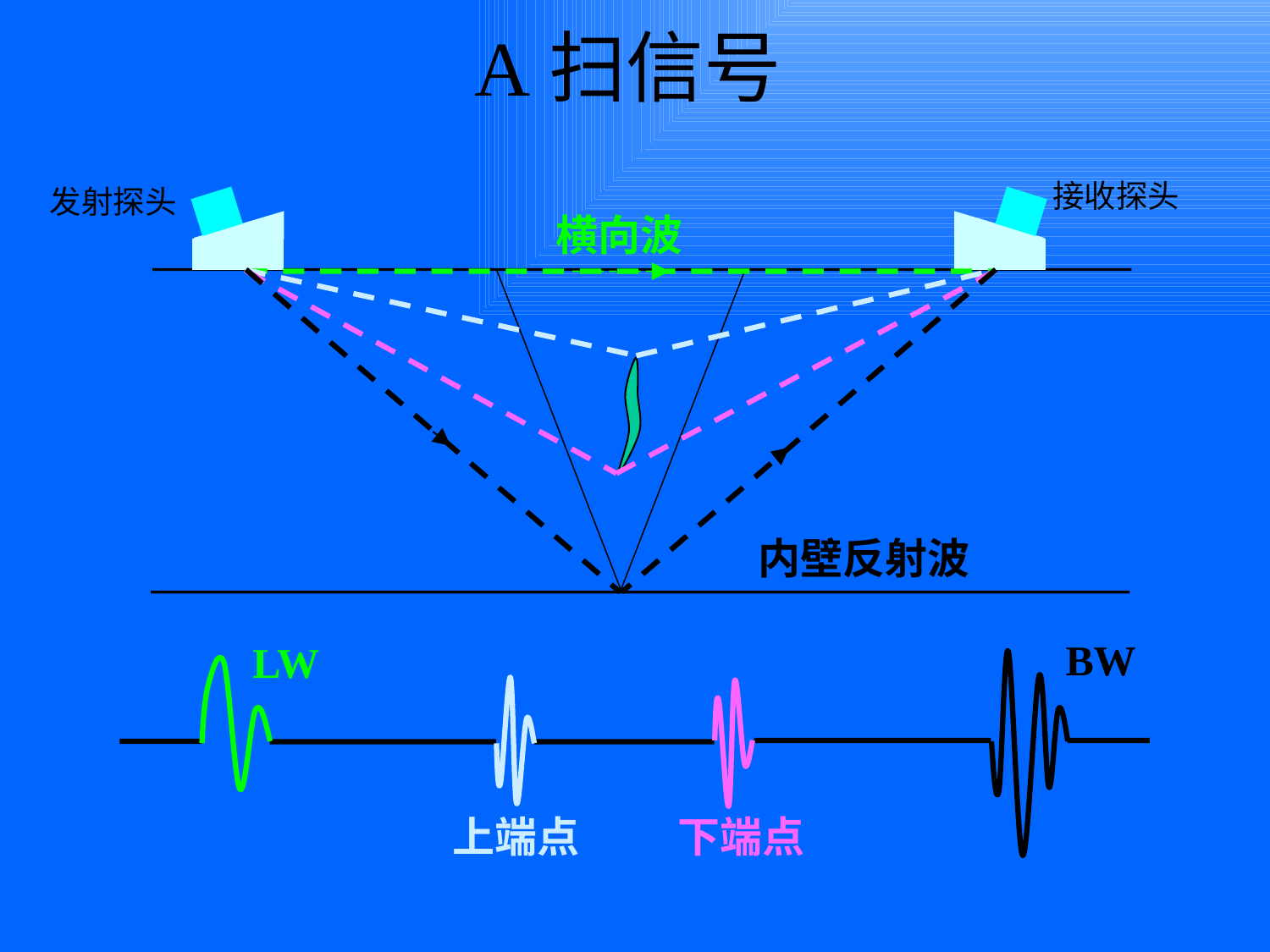

A扫信号

接收探头
发射探头

横向波

LW

内壁反射波
BW

上端点

下端点